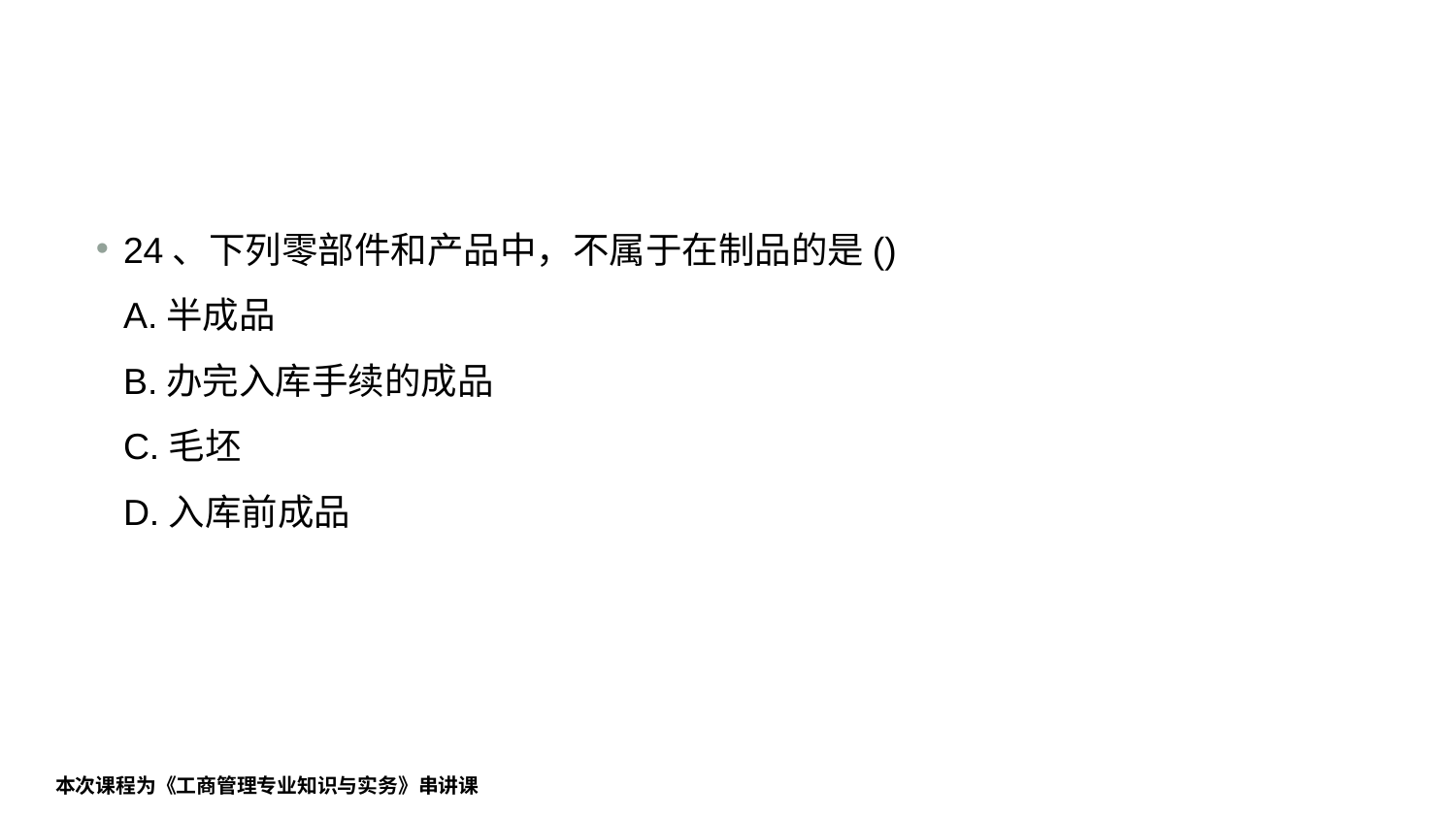

#

24、下列零部件和产品中，不属于在制品的是()
A.半成品
B.办完入库手续的成品
C.毛坯
D.入库前成品